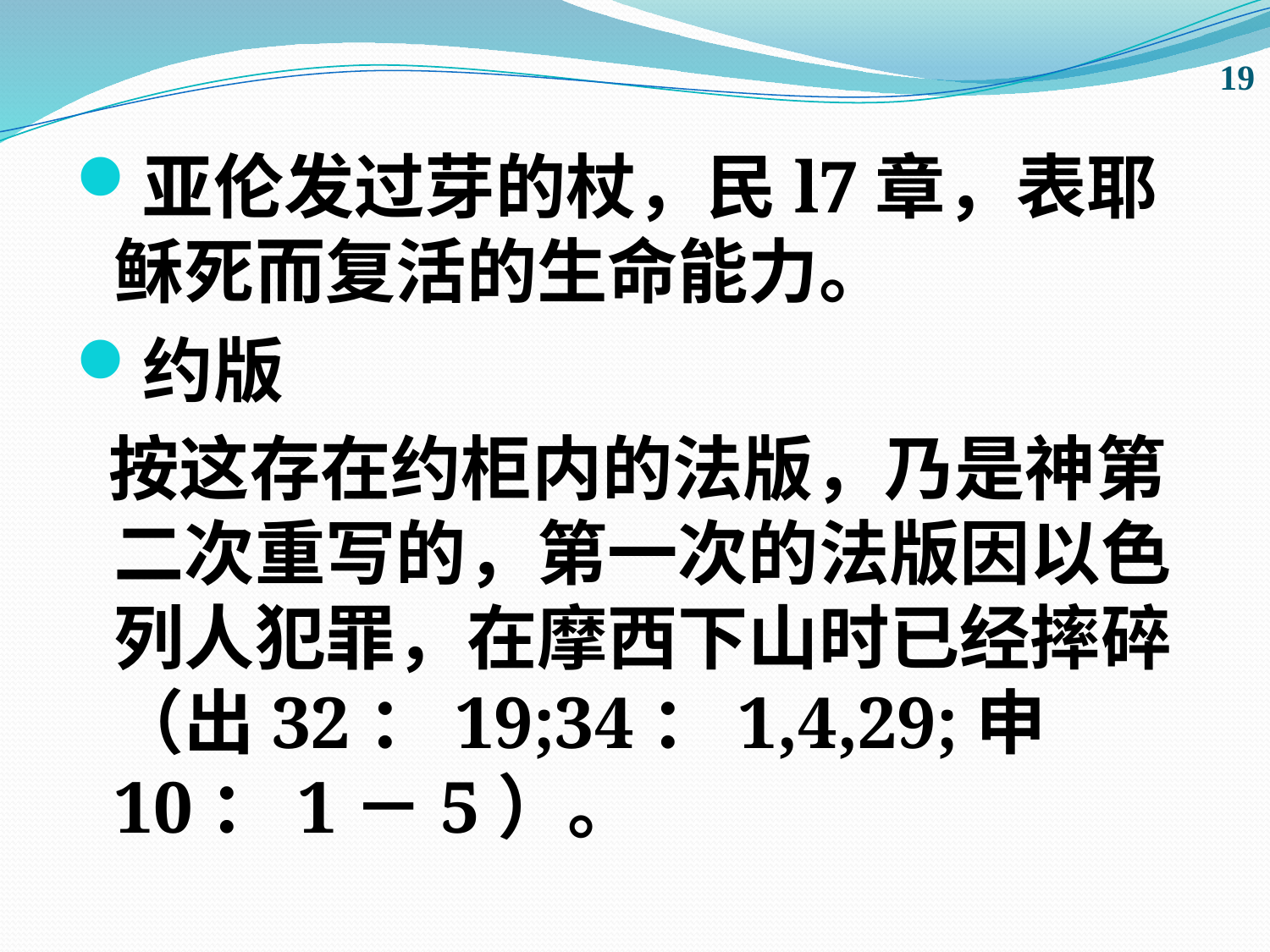

19
亚伦发过芽的杖，民l7章，表耶稣死而复活的生命能力。
约版
 按这存在约柜内的法版，乃是神第二次重写的，第一次的法版因以色列人犯罪，在摩西下山时已经摔碎（出32：19;34：1,4,29;申10：1－5）。